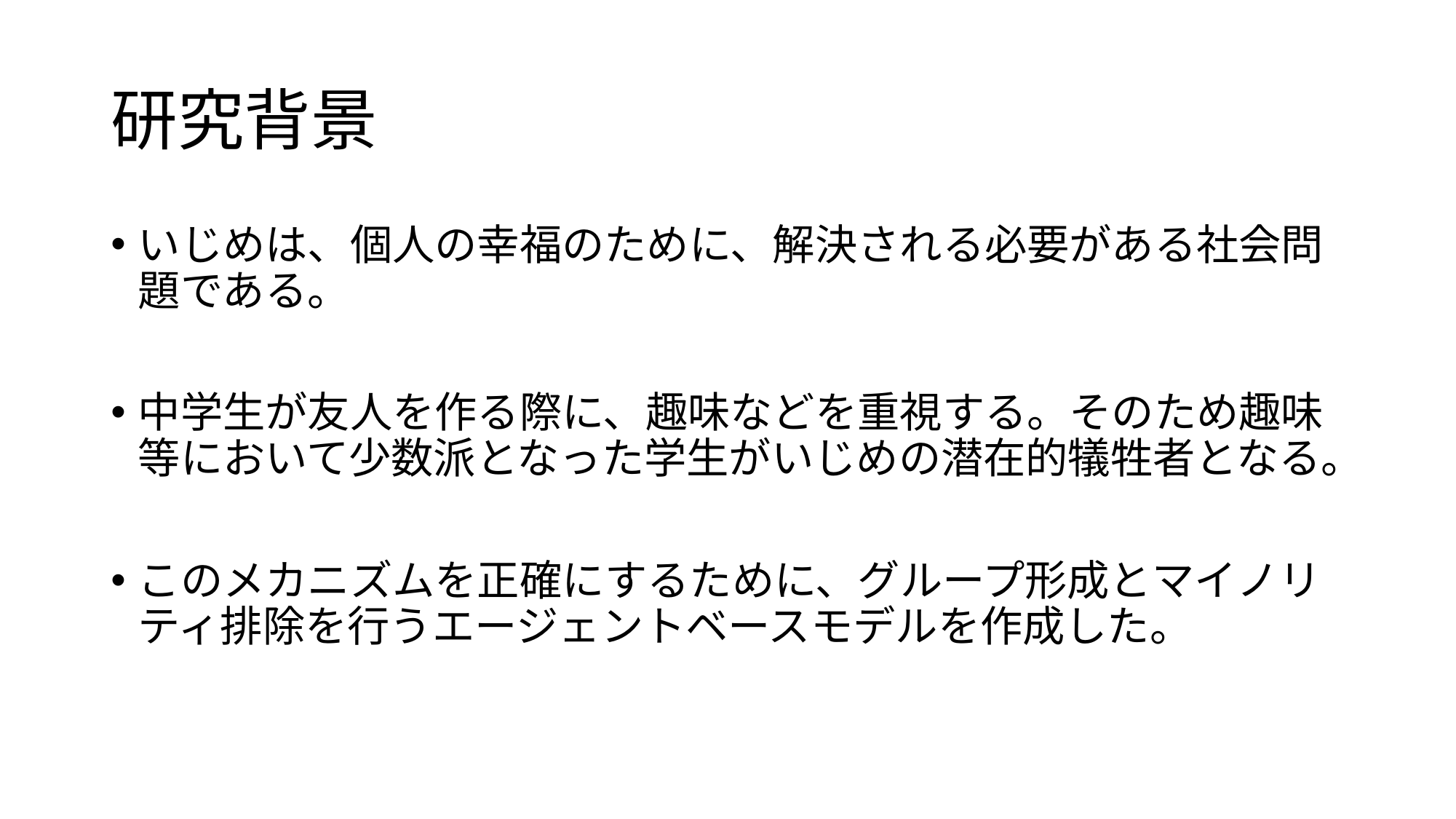

# 研究背景
いじめは、個人の幸福のために、解決される必要がある社会問題である。

中学生が友人を作る際に、趣味などを重視する。そのため趣味等において少数派となった学生がいじめの潜在的犠牲者となる。

このメカニズムを正確にするために、グループ形成とマイノリティ排除を行うエージェントベースモデルを作成した。